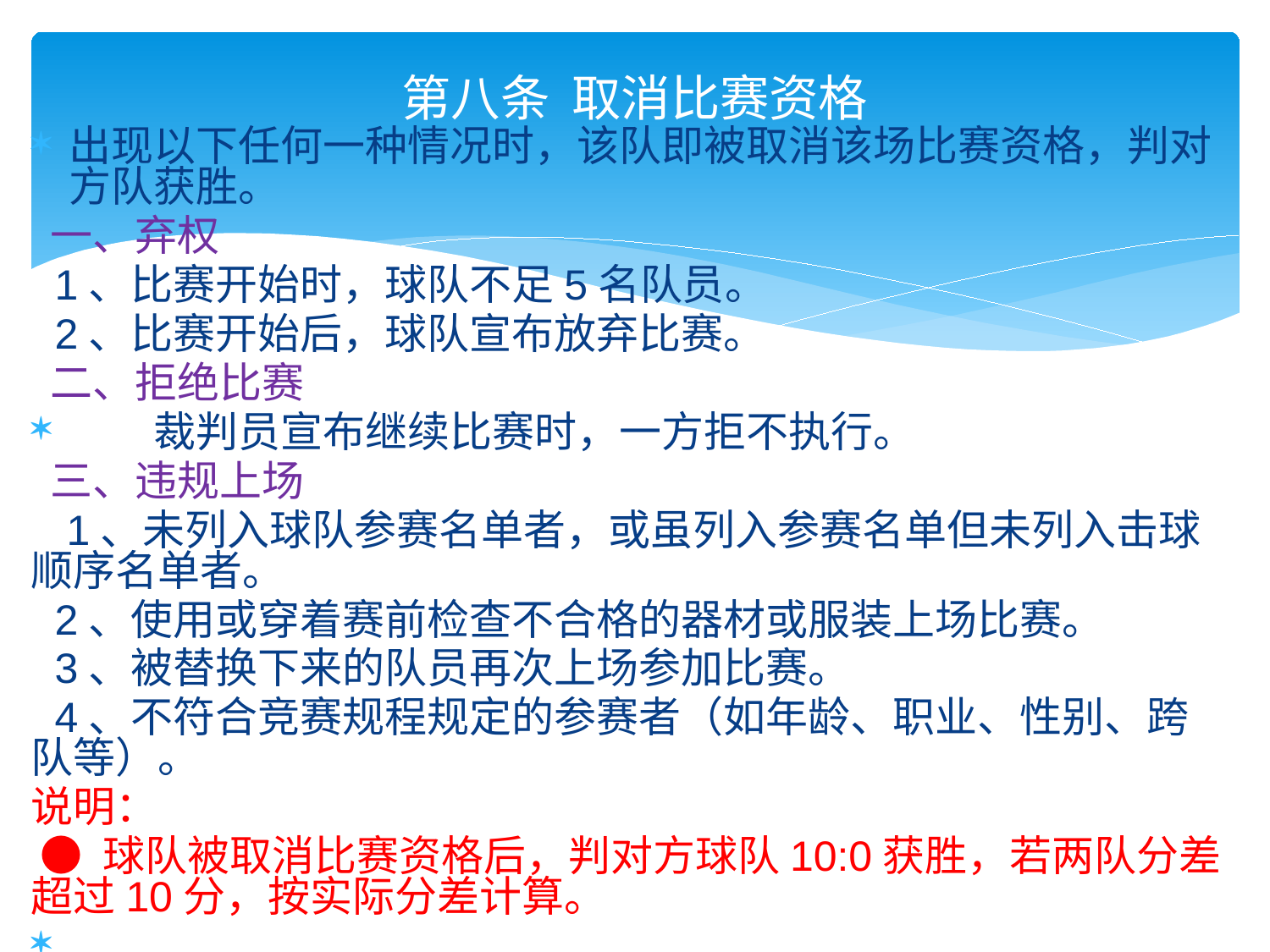

# 第八条  取消比赛资格
出现以下任何一种情况时，该队即被取消该场比赛资格，判对方队获胜。
 一、弃权
  1、比赛开始时，球队不足5名队员。
  2、比赛开始后，球队宣布放弃比赛。
 二、拒绝比赛
　　裁判员宣布继续比赛时，一方拒不执行。
 三、违规上场
   1、未列入球队参赛名单者，或虽列入参赛名单但未列入击球顺序名单者。
  2、使用或穿着赛前检查不合格的器材或服装上场比赛。
  3、被替换下来的队员再次上场参加比赛。
  4、不符合竞赛规程规定的参赛者（如年龄、职业、性别、跨队等）。
说明：
 ● 球队被取消比赛资格后，判对方球队10:0获胜，若两队分差超过10分，按实际分差计算。